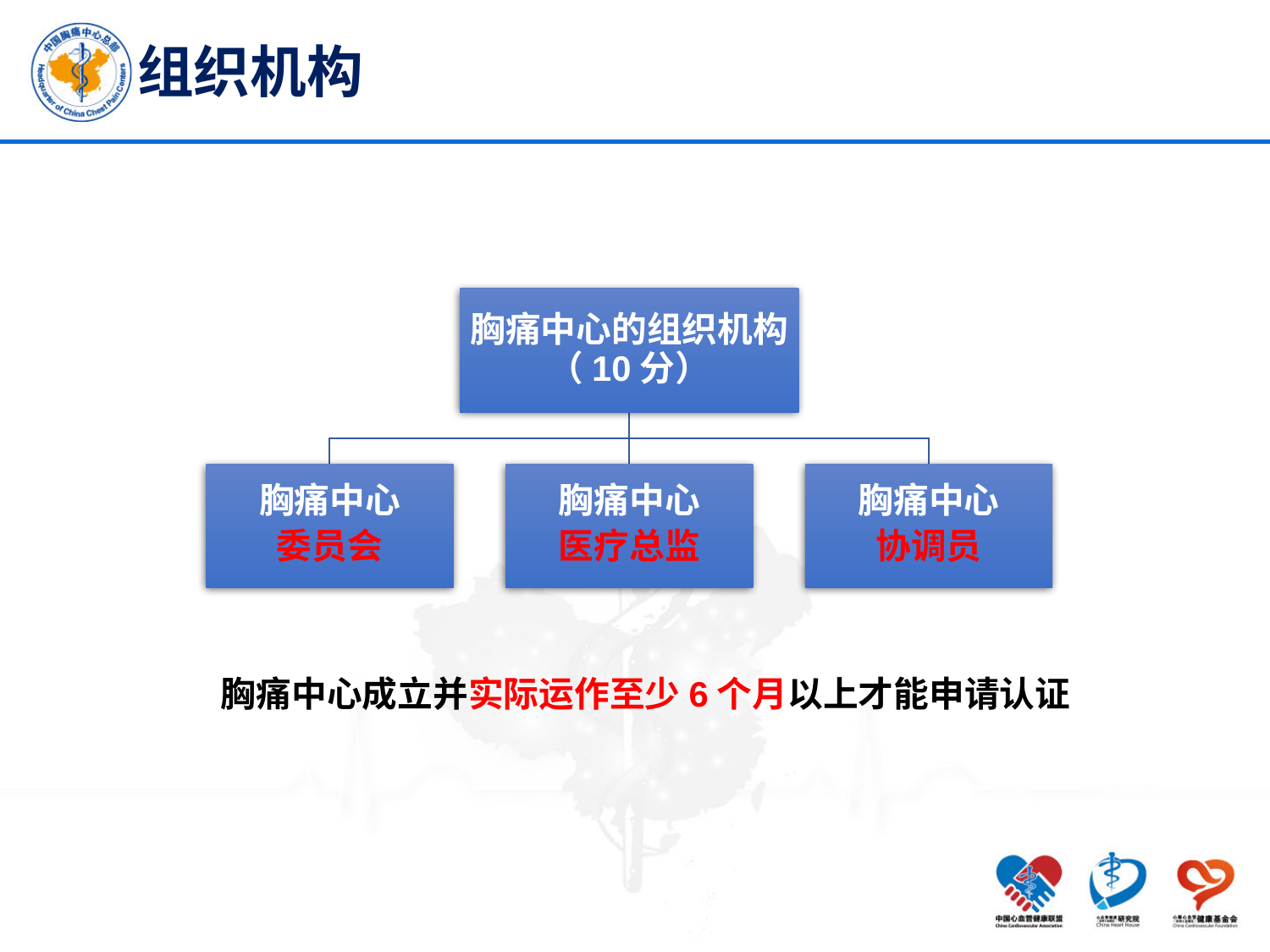

# 组织机构
胸痛中心的组织机构（10分）
胸痛中心
委员会
胸痛中心
医疗总监
胸痛中心
协调员
胸痛中心成立并实际运作至少6个月以上才能申请认证